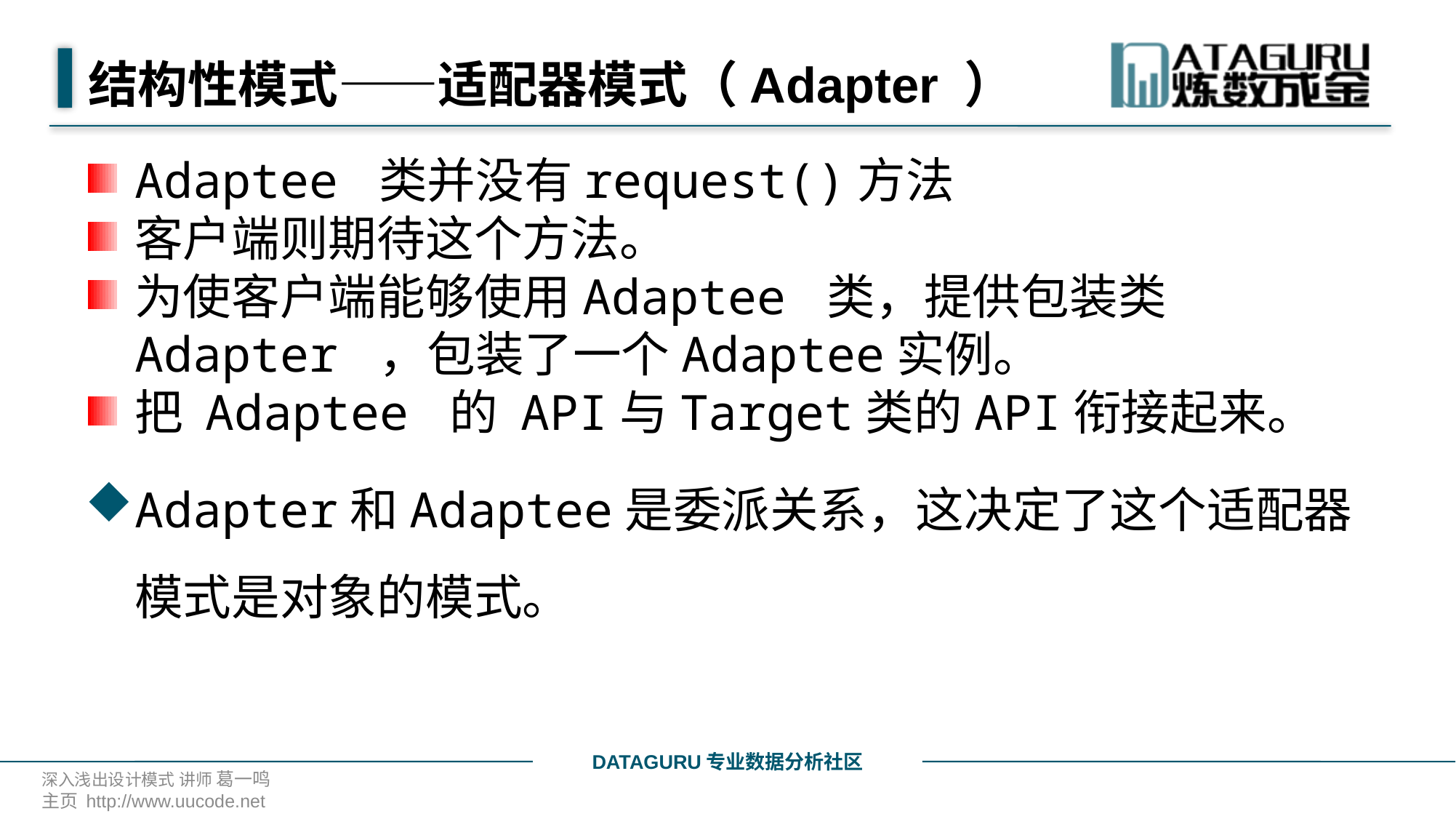

# 结构性模式——适配器模式（Adapter ）
Adaptee 类并没有request()方法
客户端则期待这个方法。
为使客户端能够使用Adaptee 类，提供包装类 Adapter ，包装了一个Adaptee实例。
把 Adaptee 的 API与Target类的API衔接起来。
Adapter和Adaptee是委派关系，这决定了这个适配器模式是对象的模式。